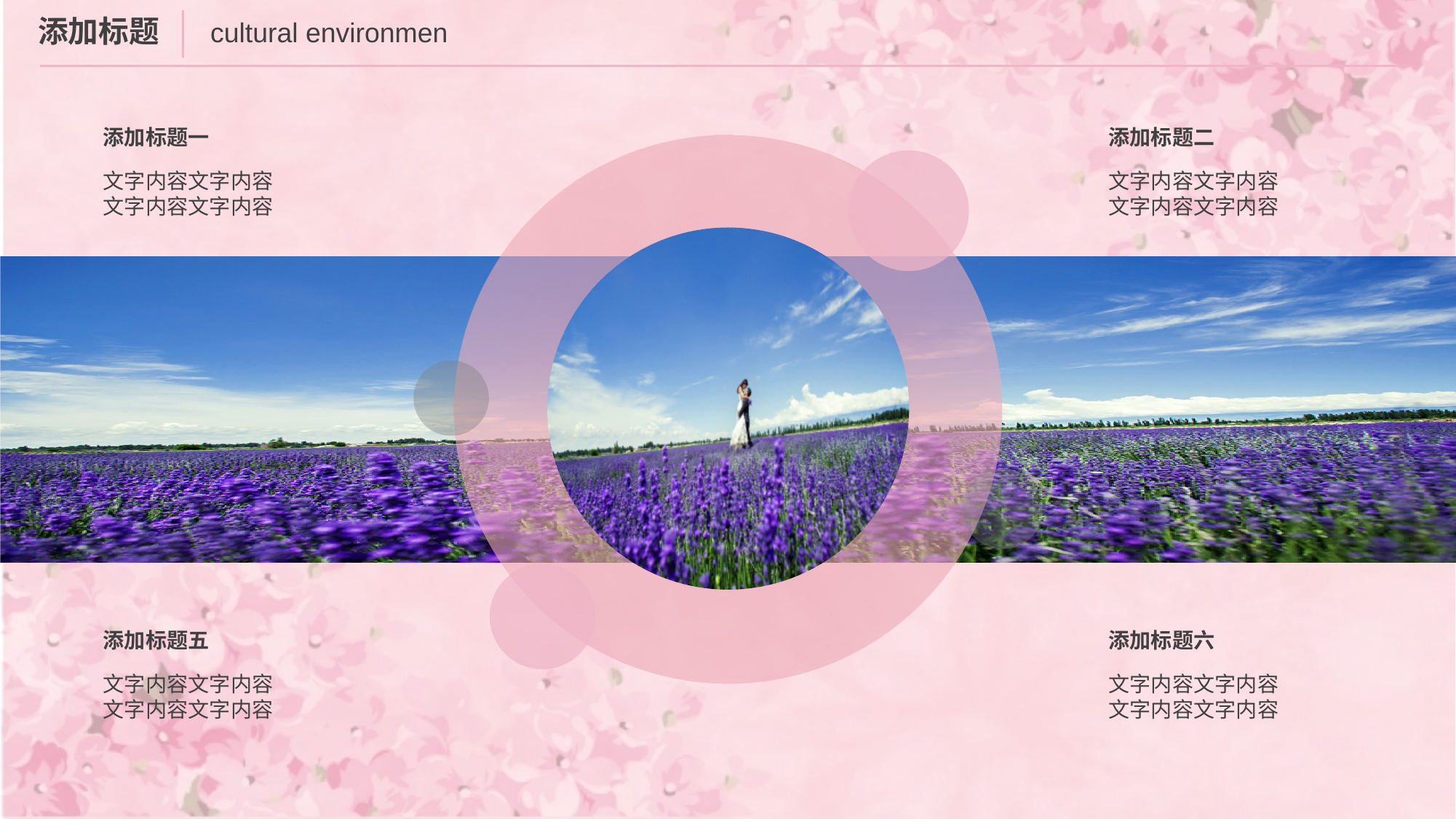

添加标题
cultural environmen

添加标题一
文字内容文字内容
文字内容文字内容
添加标题二
文字内容文字内容
文字内容文字内容

添加标题五
文字内容文字内容
文字内容文字内容
添加标题六
文字内容文字内容
文字内容文字内容